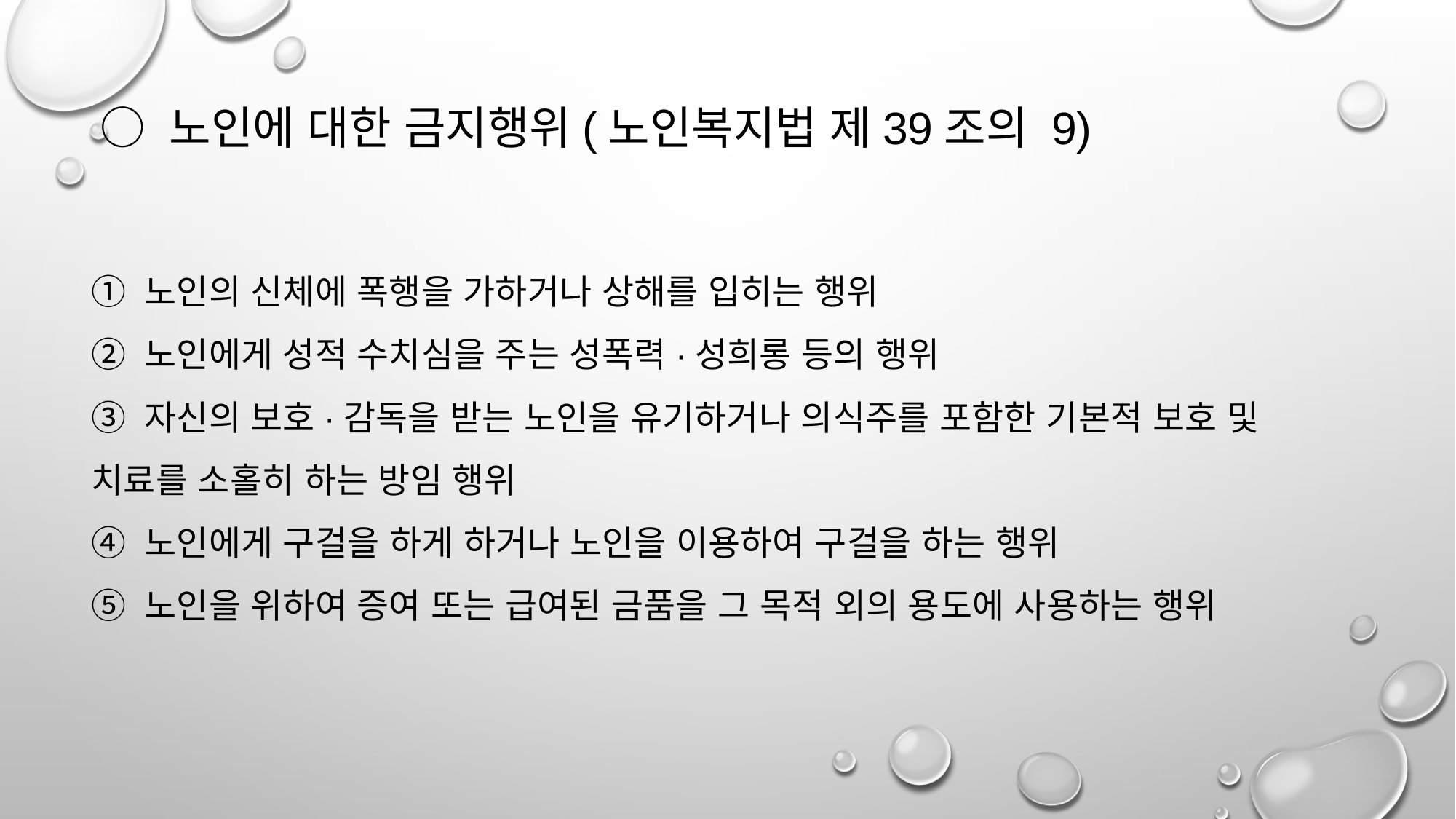

○ 노인에 대한 금지행위(노인복지법 제39조의 9)
① 노인의 신체에 폭행을 가하거나 상해를 입히는 행위
② 노인에게 성적 수치심을 주는 성폭력·성희롱 등의 행위
③ 자신의 보호·감독을 받는 노인을 유기하거나 의식주를 포함한 기본적 보호 및 치료를 소홀히 하는 방임 행위
④ 노인에게 구걸을 하게 하거나 노인을 이용하여 구걸을 하는 행위
⑤ 노인을 위하여 증여 또는 급여된 금품을 그 목적 외의 용도에 사용하는 행위